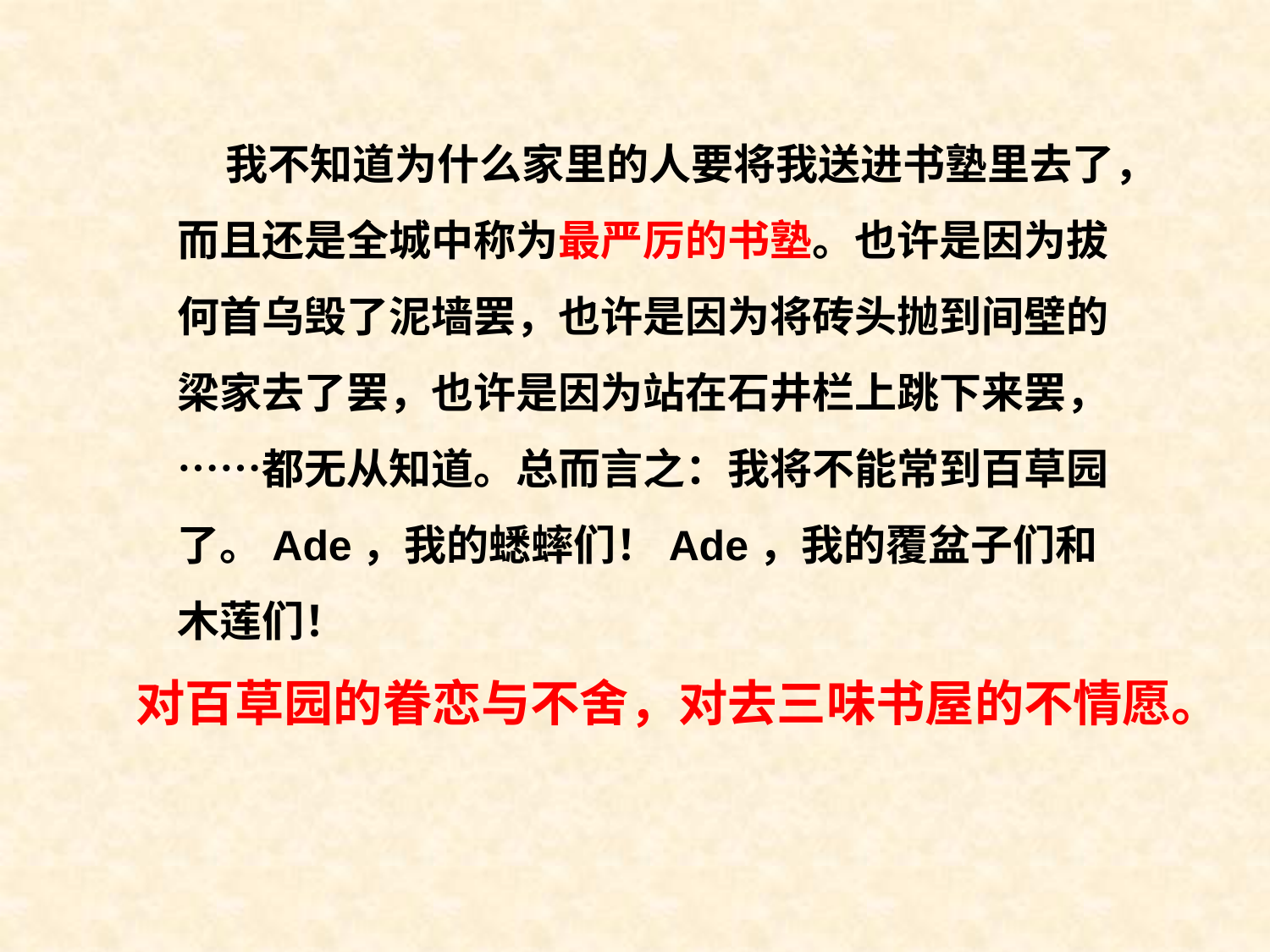

我不知道为什么家里的人要将我送进书塾里去了，而且还是全城中称为最严厉的书塾。也许是因为拔何首乌毁了泥墙罢，也许是因为将砖头抛到间壁的梁家去了罢，也许是因为站在石井栏上跳下来罢，……都无从知道。总而言之：我将不能常到百草园了。Ade，我的蟋蟀们！Ade，我的覆盆子们和木莲们！
对百草园的眷恋与不舍，对去三味书屋的不情愿。